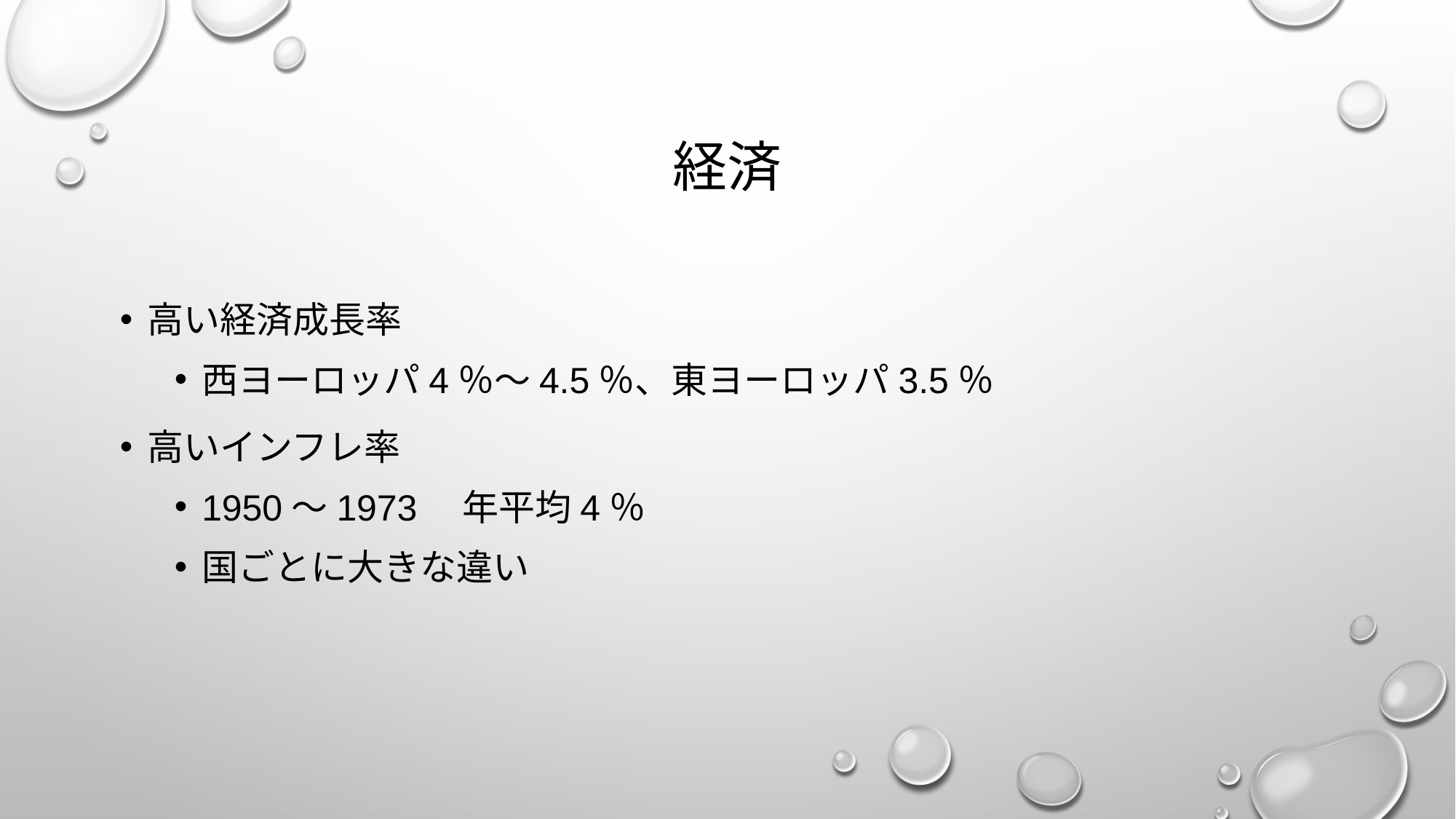

# 経済
高い経済成長率
西ヨーロッパ4％～4.5％、東ヨーロッパ3.5％
高いインフレ率
1950～1973　年平均4％
国ごとに大きな違い